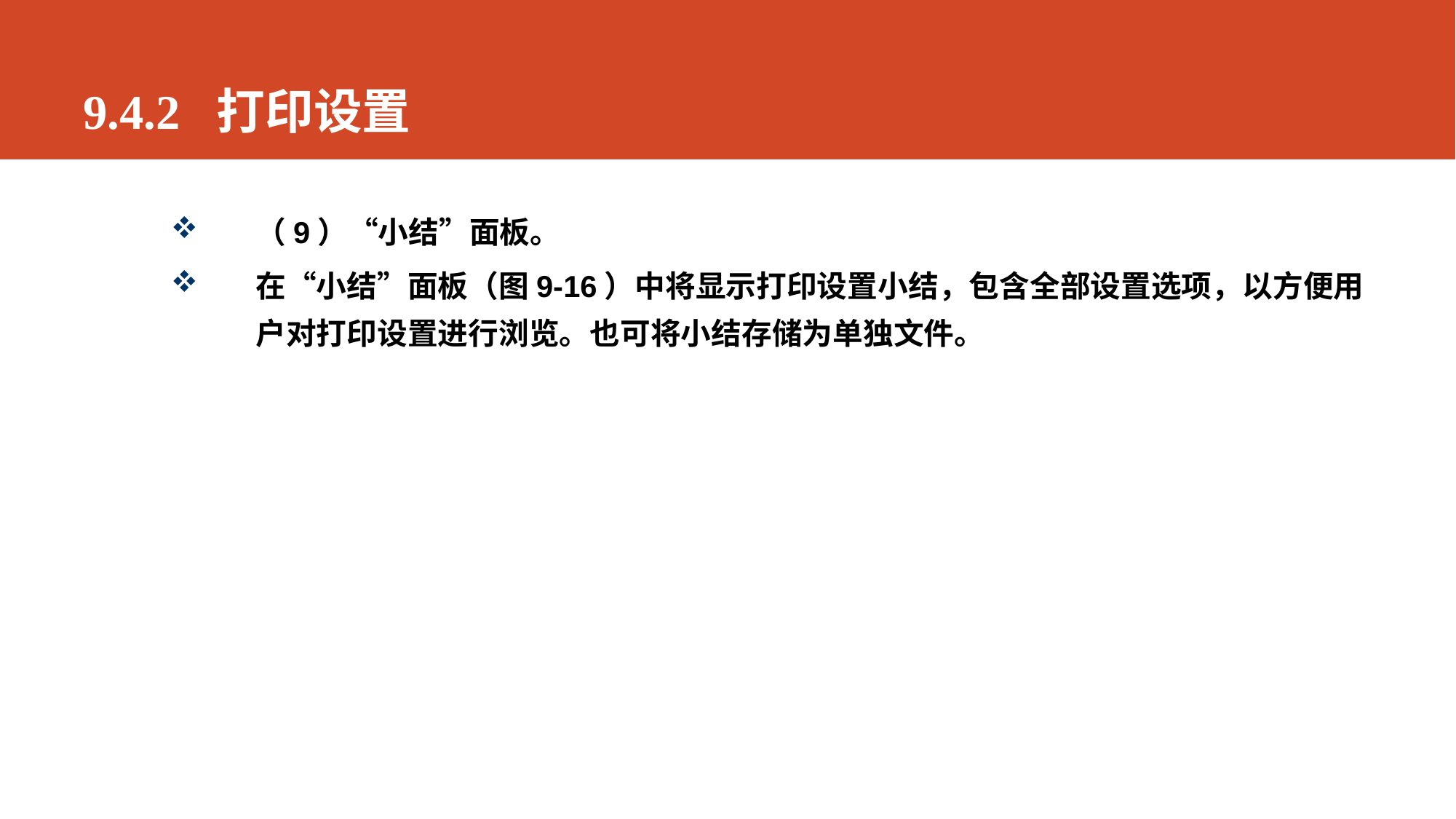

# 9.4.2  打印设置
（9）“小结”面板。
在“小结”面板（图9-16）中将显示打印设置小结，包含全部设置选项，以方便用户对打印设置进行浏览。也可将小结存储为单独文件。